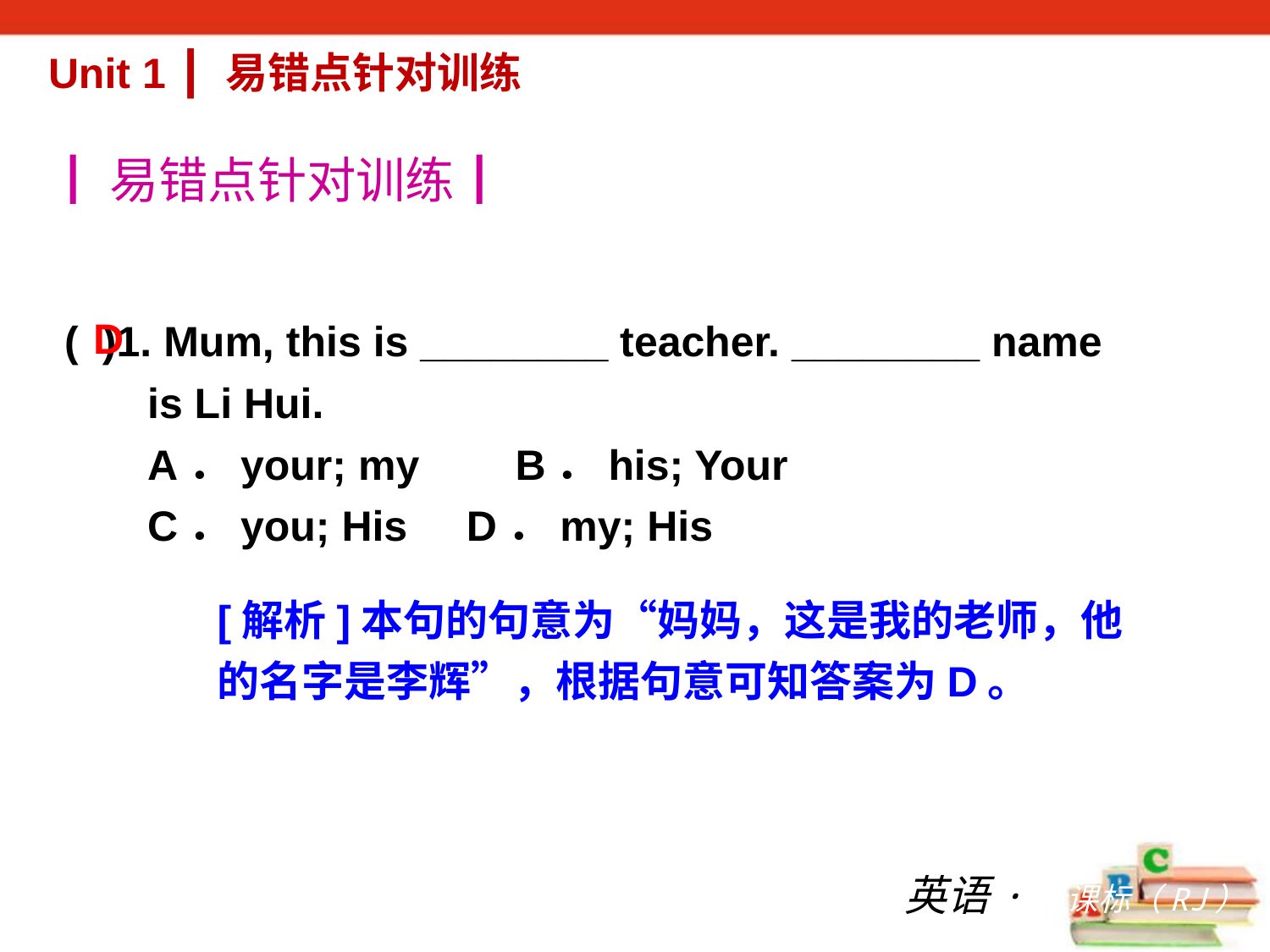

Unit 1 ┃ 易错点针对训练
┃易错点针对训练┃
(  )1. Mum, this is ________ teacher. ________ name
       is Li Hui.
       A．your; my  　 B．his; Your
       C．you; His     D．my; His

D
[解析]本句的句意为“妈妈，这是我的老师，他的名字是李辉”，根据句意可知答案为D。
英语·新课标（RJ）